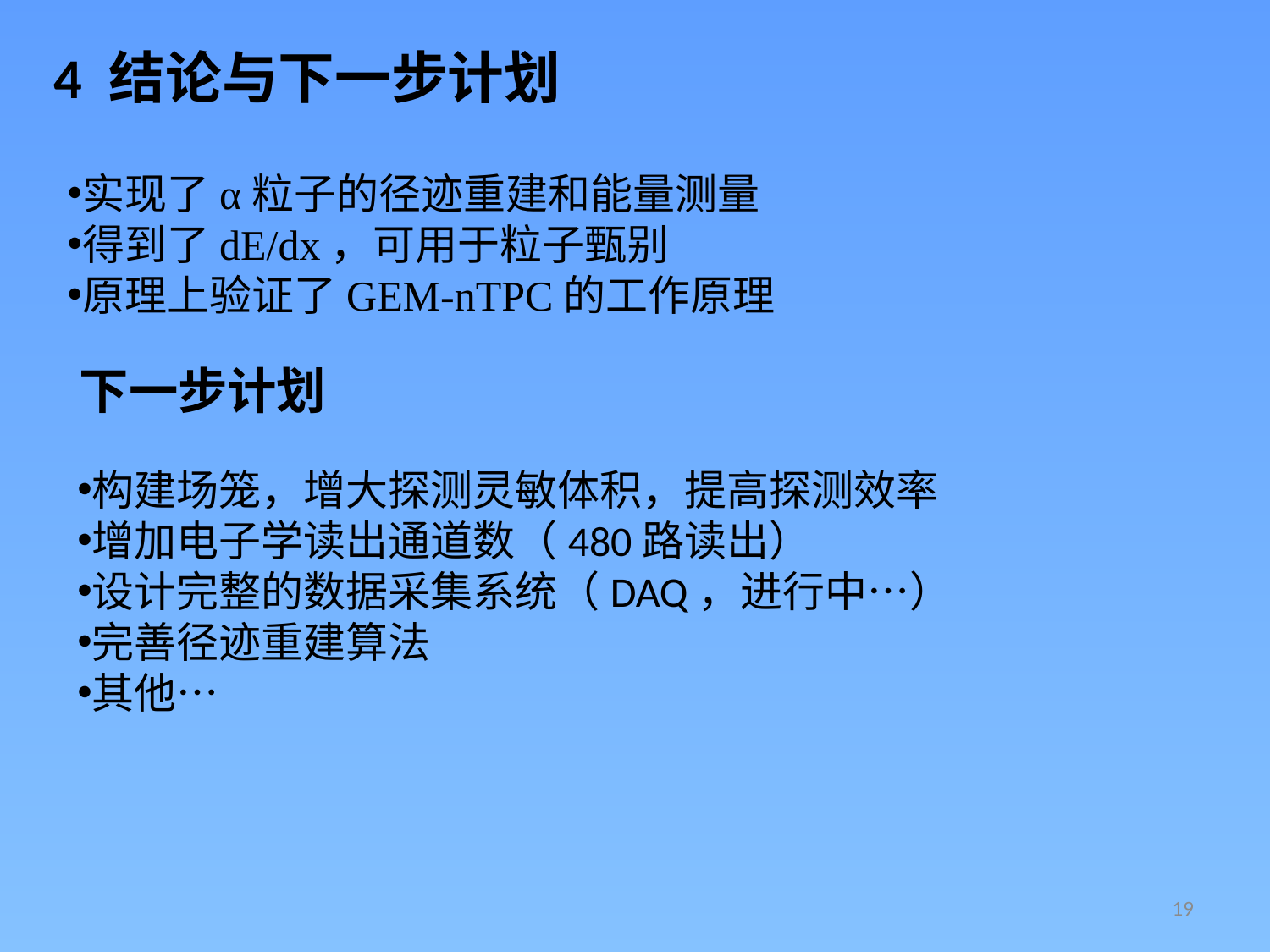

4 结论与下一步计划
实现了α粒子的径迹重建和能量测量
得到了dE/dx，可用于粒子甄别
原理上验证了GEM-nTPC的工作原理
下一步计划
构建场笼，增大探测灵敏体积，提高探测效率
增加电子学读出通道数（480路读出）
设计完整的数据采集系统（DAQ，进行中…）
完善径迹重建算法
其他…
19